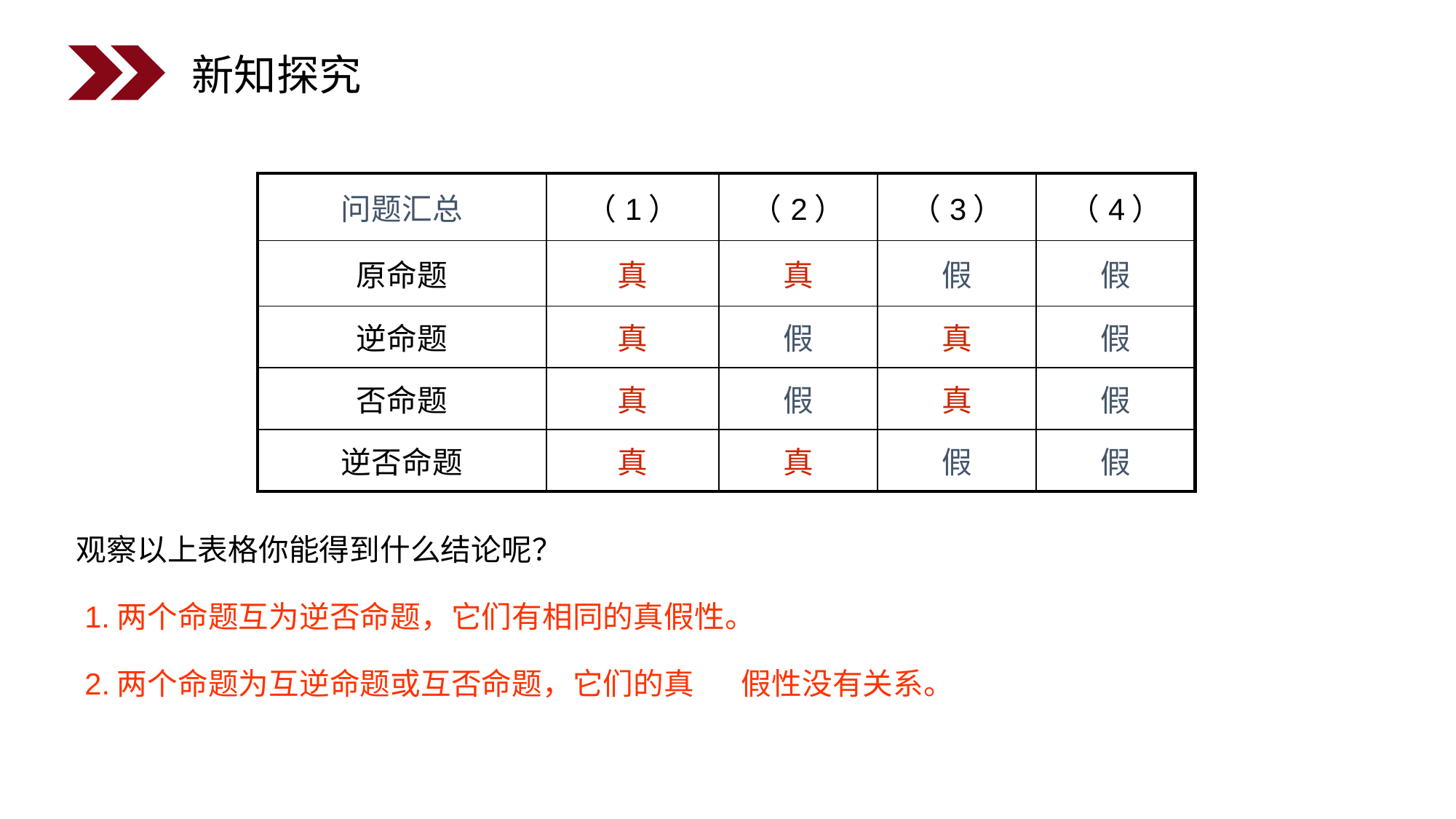

新知探究
| 问题汇总 | （1） | （2） | （3） | （4） |
| --- | --- | --- | --- | --- |
| 原命题 | 真 | 真 | 假 | 假 |
| 逆命题 | 真 | 假 | 真 | 假 |
| 否命题 | 真 | 假 | 真 | 假 |
| 逆否命题 | 真 | 真 | 假 | 假 |
观察以上表格你能得到什么结论呢？
1.两个命题互为逆否命题，它们有相同的真假性。
2.两个命题为互逆命题或互否命题，它们的真       假性没有关系。